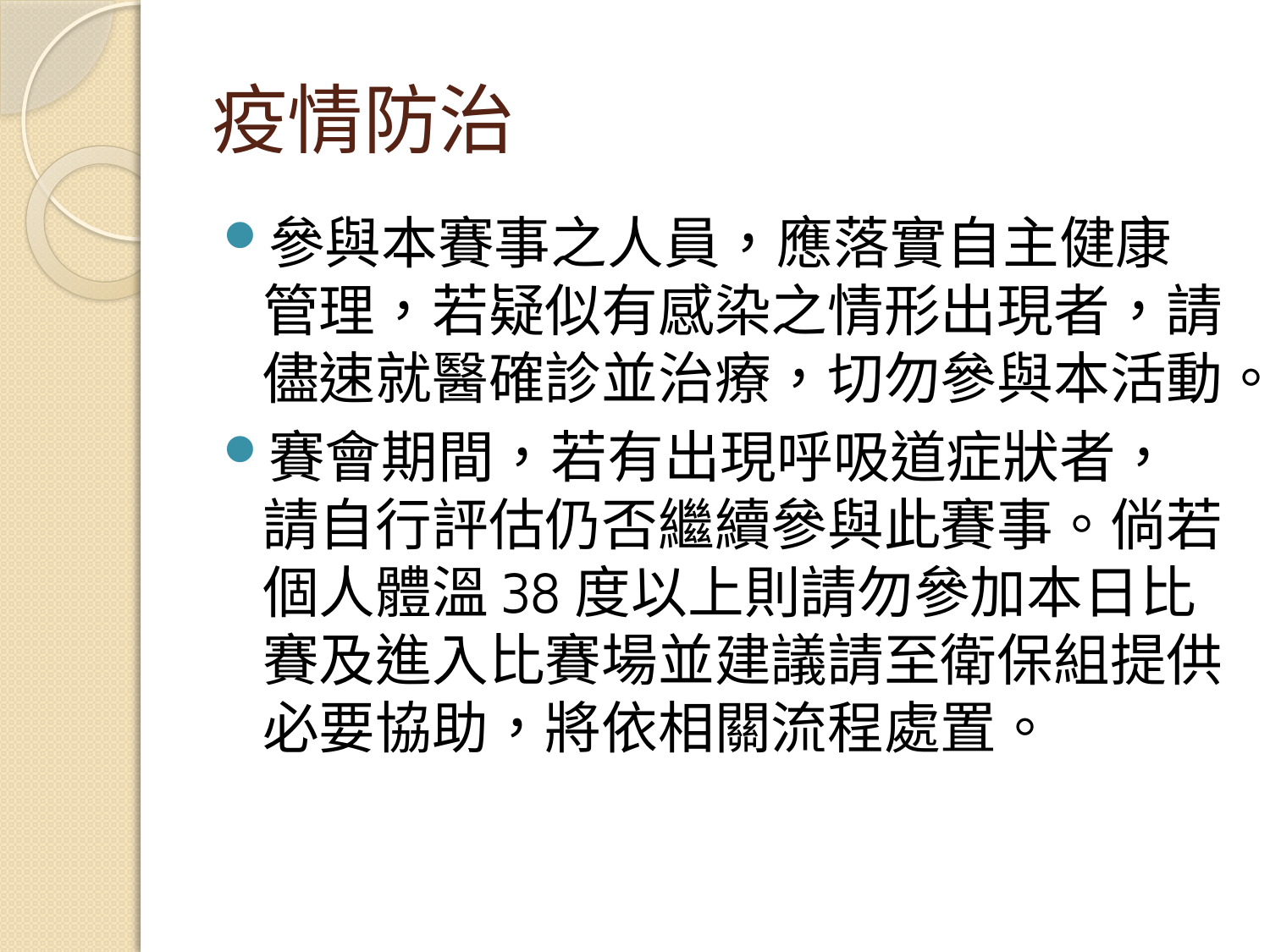

# 疫情防治
參與本賽事之人員，應落實自主健康管理，若疑似有感染之情形出現者，請儘速就醫確診並治療，切勿參與本活動。
賽會期間，若有出現呼吸道症狀者，請自行評估仍否繼續參與此賽事。倘若個人體溫38度以上則請勿參加本日比賽及進入比賽場並建議請至衛保組提供必要協助，將依相關流程處置。